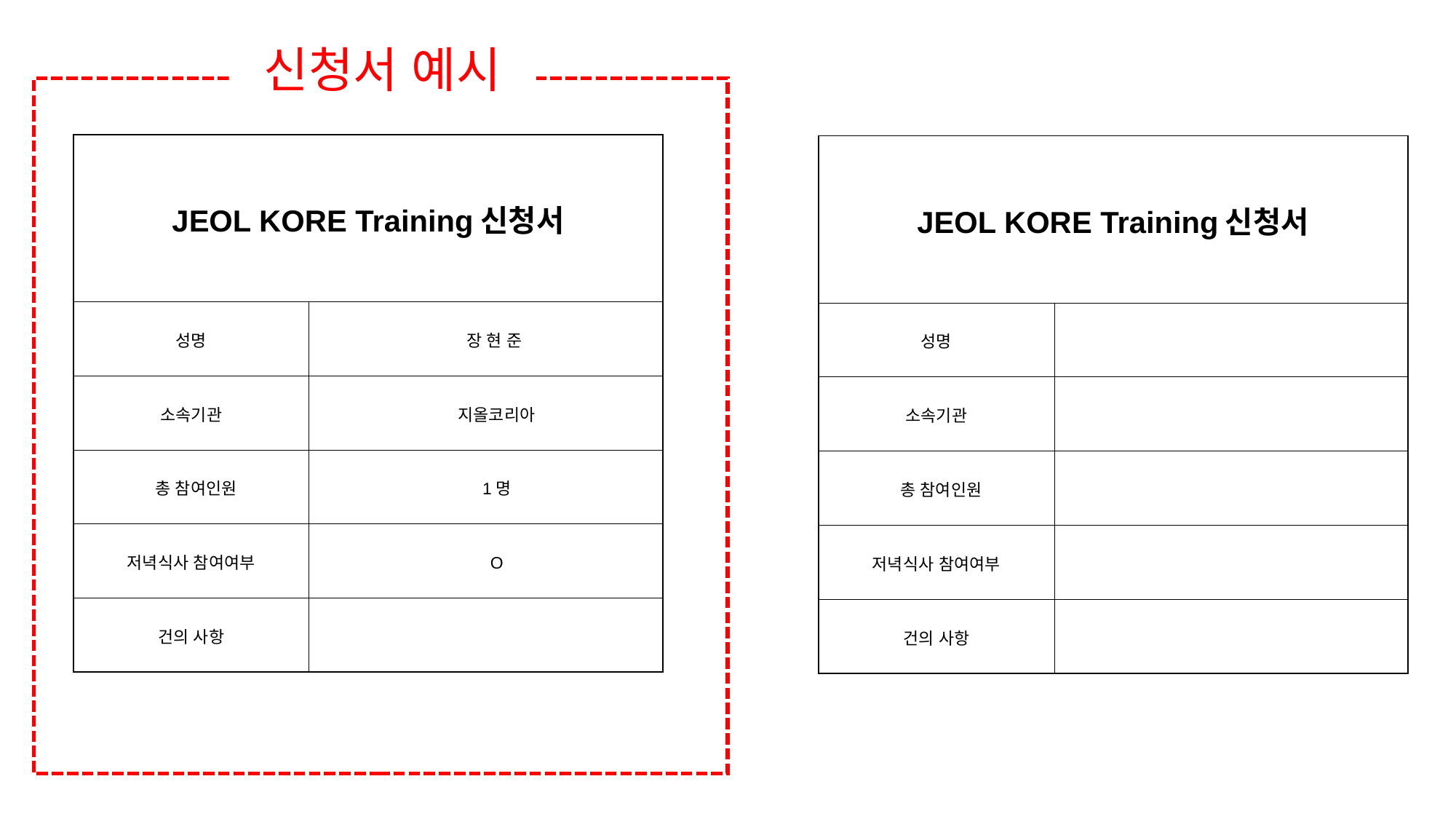

신청서 예시

| JEOL KORE Training신청서 |  |
| --- | --- |
| 성명 | 장 현 준 |
| 소속기관 | 지올코리아 |
| 총 참여인원 | 1명 |
| 저녁식사 참여여부 | O |
| 건의 사항 |  |
| JEOL KORE Training신청서 |  |
| --- | --- |
| 성명 |  |
| 소속기관 |  |
| 총 참여인원 |  |
| 저녁식사 참여여부 |  |
| 건의 사항 |  |